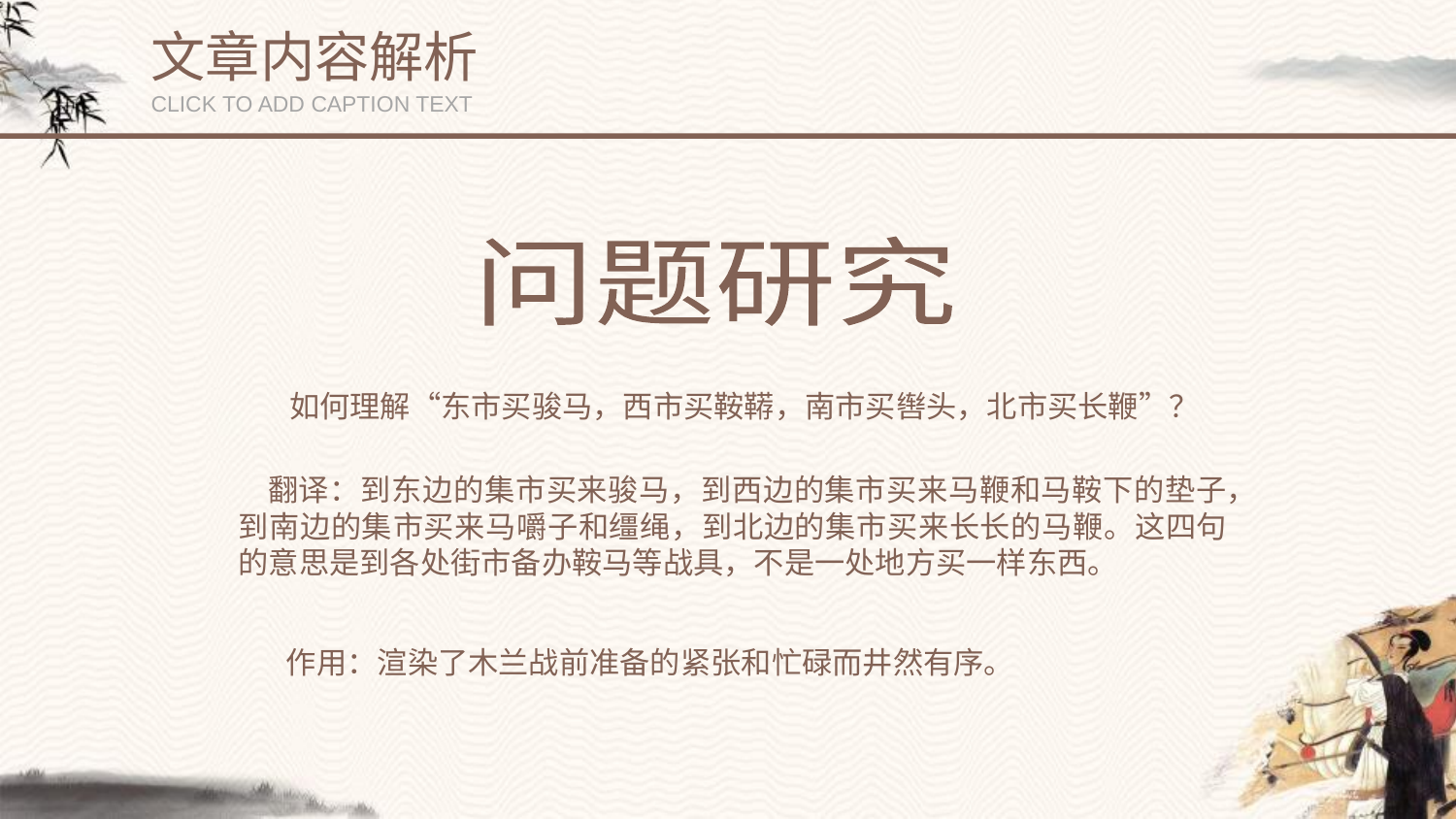

文章内容解析
CLICK TO ADD CAPTION TEXT

问题研究
如何理解“东市买骏马，西市买鞍鞯，南市买辔头，北市买长鞭”？
   翻译：到东边的集市买来骏马，到西边的集市买来马鞭和马鞍下的垫子，到南边的集市买来马嚼子和缰绳，到北边的集市买来长长的马鞭。这四句的意思是到各处街市备办鞍马等战具，不是一处地方买一样东西。
      作用：渲染了木兰战前准备的紧张和忙碌而井然有序。